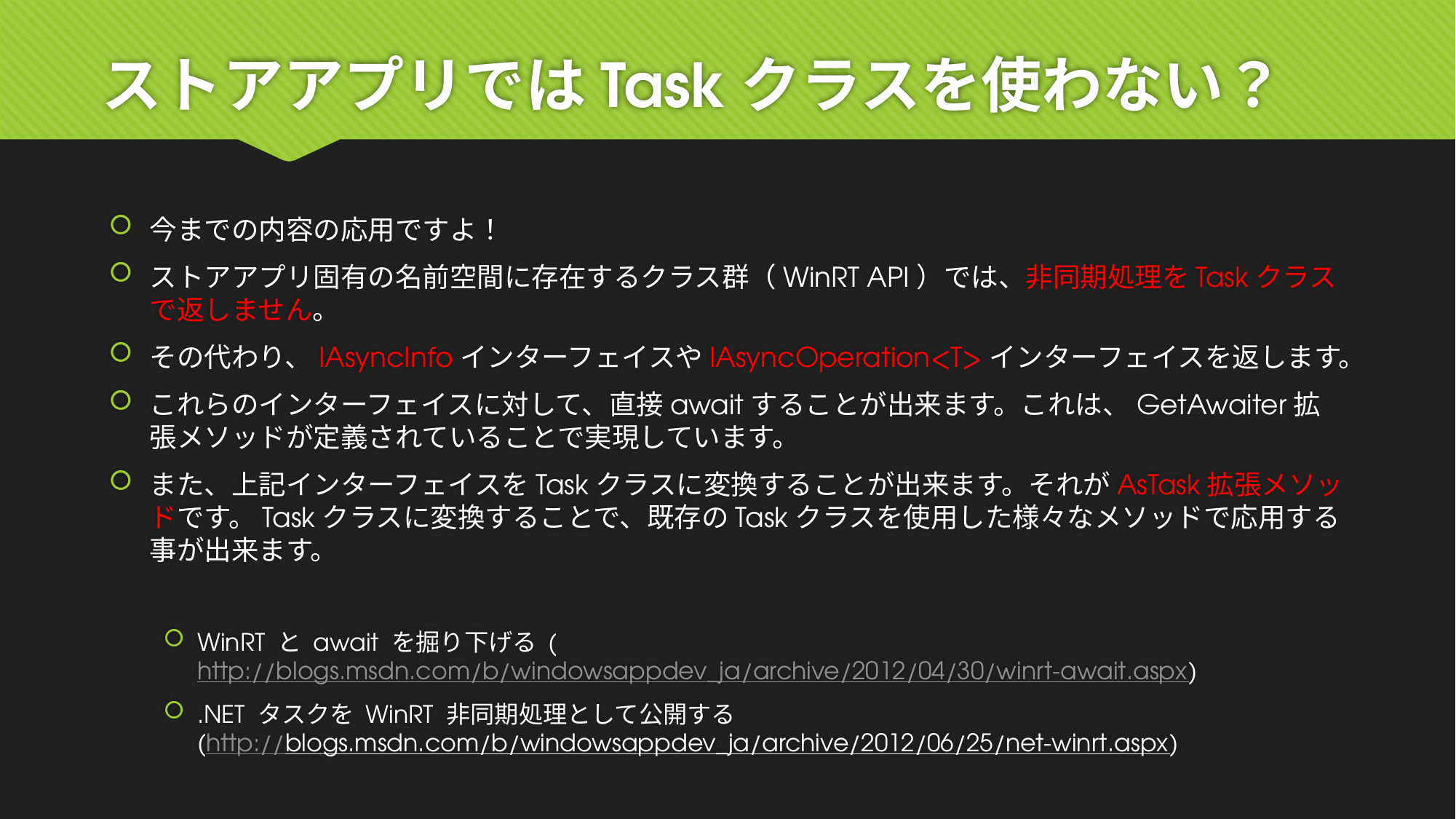

# ストアアプリではTaskクラスを使わない？
今までの内容の応用ですよ！
ストアアプリ固有の名前空間に存在するクラス群（WinRT API）では、非同期処理をTaskクラスで返しません。
その代わり、IAsyncInfoインターフェイスやIAsyncOperation<T>インターフェイスを返します。
これらのインターフェイスに対して、直接awaitすることが出来ます。これは、GetAwaiter拡張メソッドが定義されていることで実現しています。
また、上記インターフェイスをTaskクラスに変換することが出来ます。それがAsTask拡張メソッドです。Taskクラスに変換することで、既存のTaskクラスを使用した様々なメソッドで応用する事が出来ます。

WinRT と await を掘り下げる (http://blogs.msdn.com/b/windowsappdev_ja/archive/2012/04/30/winrt-await.aspx)
.NET タスクを WinRT 非同期処理として公開する
(http://blogs.msdn.com/b/windowsappdev_ja/archive/2012/06/25/net-winrt.aspx)